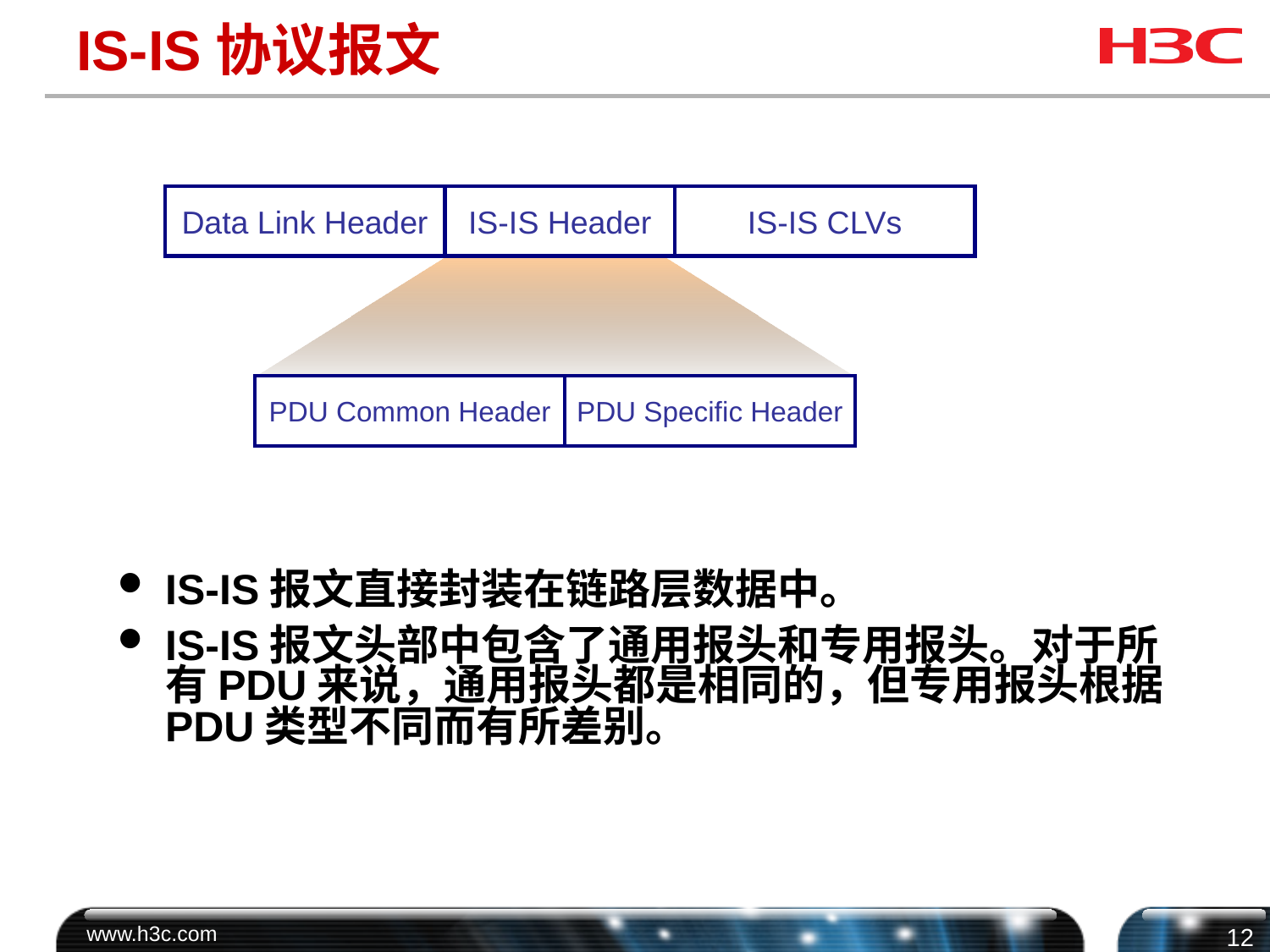

# IS-IS协议报文
Data Link Header
IS-IS Header
IS-IS CLVs

PDU Common Header
PDU Specific Header
IS-IS报文直接封装在链路层数据中。
IS-IS报文头部中包含了通用报头和专用报头。对于所有PDU来说，通用报头都是相同的，但专用报头根据PDU类型不同而有所差别。